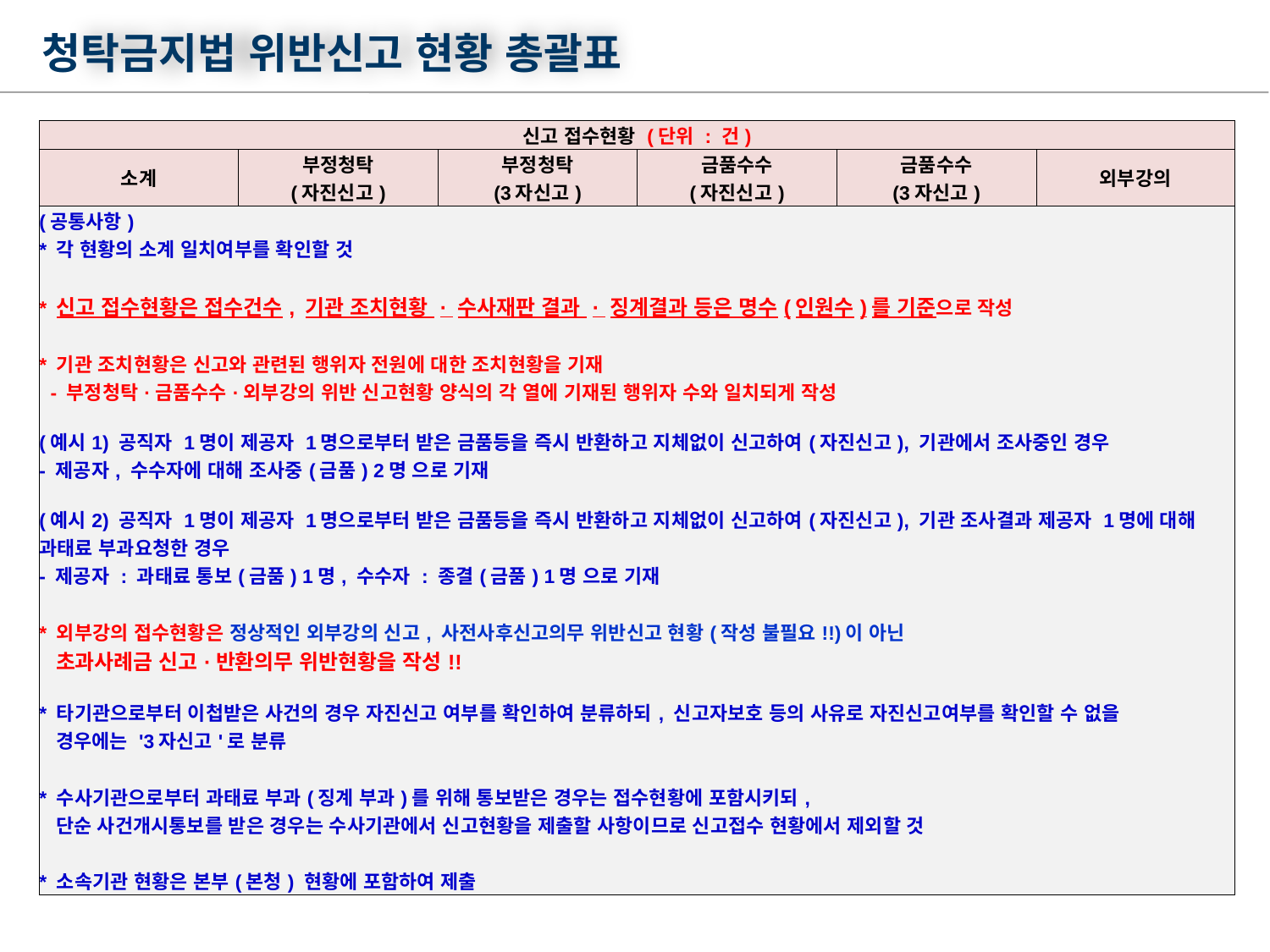

청탁금지법 위반신고 현황 총괄표
| 신고 접수현황 (단위 : 건) |  |  |  |  |  |
| --- | --- | --- | --- | --- | --- |
| 소계 | 부정청탁 (자진신고) | 부정청탁 (3자신고) | 금품수수 (자진신고) | 금품수수 (3자신고) | 외부강의 |
| (공통사항) \* 각 현황의 소계 일치여부를 확인할 것 \* 신고 접수현황은 접수건수, 기관 조치현황 · 수사재판 결과 · 징계결과 등은 명수(인원수)를 기준으로 작성 \* 기관 조치현황은 신고와 관련된 행위자 전원에 대한 조치현황을 기재 - 부정청탁·금품수수·외부강의 위반 신고현황 양식의 각 열에 기재된 행위자 수와 일치되게 작성 (예시1) 공직자 1명이 제공자 1명으로부터 받은 금품등을 즉시 반환하고 지체없이 신고하여(자진신고), 기관에서 조사중인 경우 - 제공자, 수수자에 대해 조사중(금품) 2명 으로 기재 (예시2) 공직자 1명이 제공자 1명으로부터 받은 금품등을 즉시 반환하고 지체없이 신고하여(자진신고), 기관 조사결과 제공자 1명에 대해 과태료 부과요청한 경우 - 제공자 : 과태료 통보(금품) 1명, 수수자 : 종결(금품) 1명 으로 기재 \* 외부강의 접수현황은 정상적인 외부강의 신고, 사전사후신고의무 위반신고 현황(작성 불필요!!)이 아닌 초과사례금 신고·반환의무 위반현황을 작성!! \* 타기관으로부터 이첩받은 사건의 경우 자진신고 여부를 확인하여 분류하되, 신고자보호 등의 사유로 자진신고여부를 확인할 수 없을 경우에는 '3자신고'로 분류 \* 수사기관으로부터 과태료 부과(징계 부과)를 위해 통보받은 경우는 접수현황에 포함시키되, 단순 사건개시통보를 받은 경우는 수사기관에서 신고현황을 제출할 사항이므로 신고접수 현황에서 제외할 것 \* 소속기관 현황은 본부(본청) 현황에 포함하여 제출 |  |  |  |  |  |